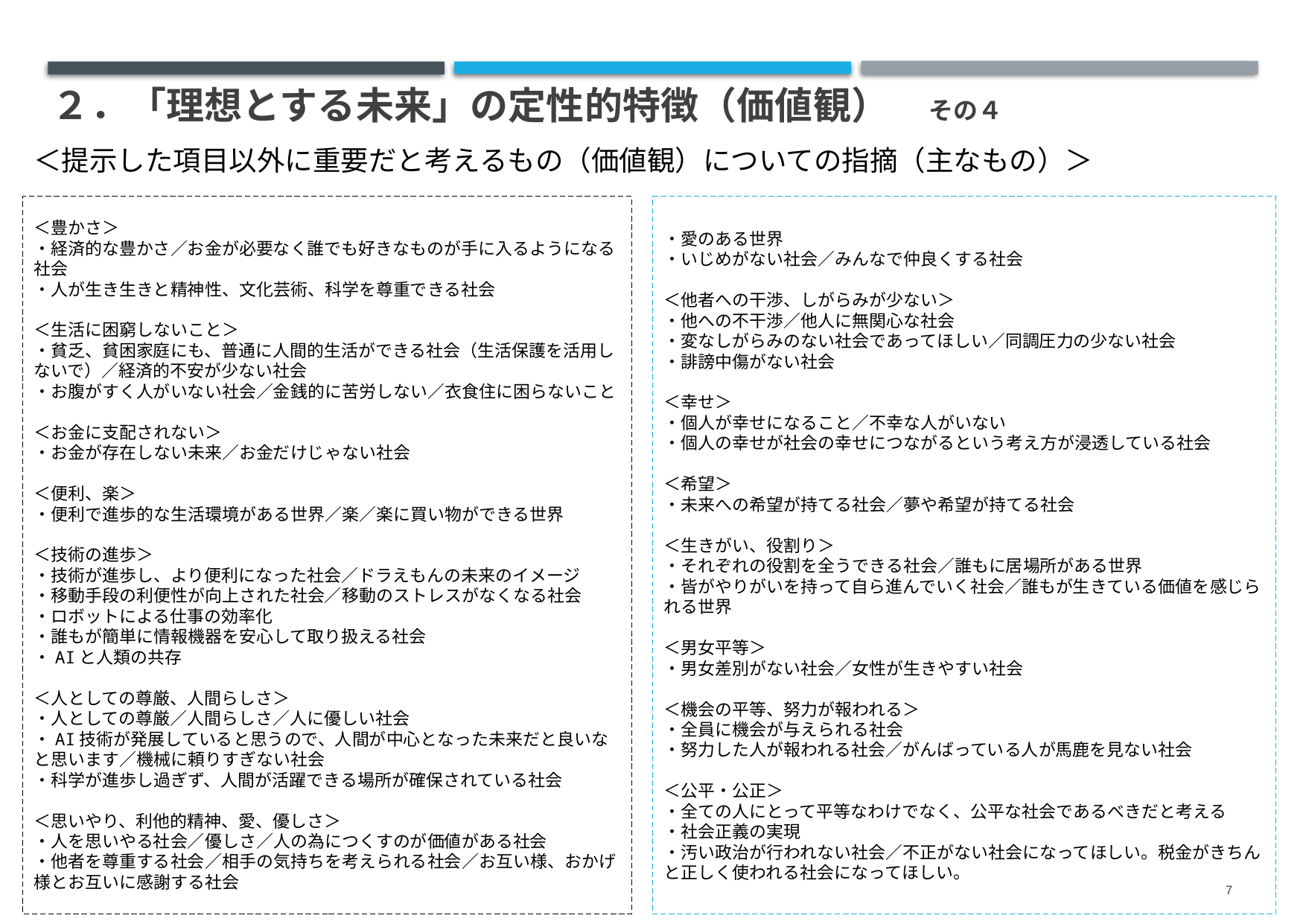

# ２．「理想とする未来」の定性的特徴（価値観）　その４
＜提示した項目以外に重要だと考えるもの（価値観）についての指摘（主なもの）＞

・愛のある世界
・いじめがない社会／みんなで仲良くする社会

＜他者への干渉、しがらみが少ない＞
・他への不干渉／他人に無関心な社会
・変なしがらみのない社会であってほしい／同調圧力の少ない社会
・誹謗中傷がない社会

＜幸せ＞
・個人が幸せになること／不幸な人がいない
・個人の幸せが社会の幸せにつながるという考え方が浸透している社会

＜希望＞
・未来への希望が持てる社会／夢や希望が持てる社会

＜生きがい、役割り＞
・それぞれの役割を全うできる社会／誰もに居場所がある世界
・皆がやりがいを持って自ら進んでいく社会／誰もが生きている価値を感じられる世界

＜男女平等＞
・男女差別がない社会／女性が生きやすい社会

＜機会の平等、努力が報われる＞
・全員に機会が与えられる社会
・努力した人が報われる社会／がんばっている人が馬鹿を見ない社会

＜公平・公正＞
・全ての人にとって平等なわけでなく、公平な社会であるべきだと考える
・社会正義の実現
・汚い政治が行われない社会／不正がない社会になってほしい。税金がきちんと正しく使われる社会になってほしい。

＜豊かさ＞
・経済的な豊かさ／お金が必要なく誰でも好きなものが手に入るようになる社会
・人が生き生きと精神性、文化芸術、科学を尊重できる社会

＜生活に困窮しないこと＞
・貧乏、貧困家庭にも、普通に人間的生活ができる社会（生活保護を活用しないで）／経済的不安が少ない社会
・お腹がすく人がいない社会／金銭的に苦労しない／衣食住に困らないこと

＜お金に支配されない＞
・お金が存在しない未来／お金だけじゃない社会

＜便利、楽＞
・便利で進歩的な生活環境がある世界／楽／楽に買い物ができる世界

＜技術の進歩＞
・技術が進歩し、より便利になった社会／ドラえもんの未来のイメージ
・移動手段の利便性が向上された社会／移動のストレスがなくなる社会
・ロボットによる仕事の効率化
・誰もが簡単に情報機器を安心して取り扱える社会
・AIと人類の共存

＜人としての尊厳、人間らしさ＞
・人としての尊厳／人間らしさ／人に優しい社会
・AI技術が発展していると思うので、人間が中心となった未来だと良いなと思います／機械に頼りすぎない社会
・科学が進歩し過ぎず、人間が活躍できる場所が確保されている社会

＜思いやり、利他的精神、愛、優しさ＞
・人を思いやる社会／優しさ／人の為につくすのが価値がある社会
・他者を尊重する社会／相手の気持ちを考えられる社会／お互い様、おかげ様とお互いに感謝する社会
7